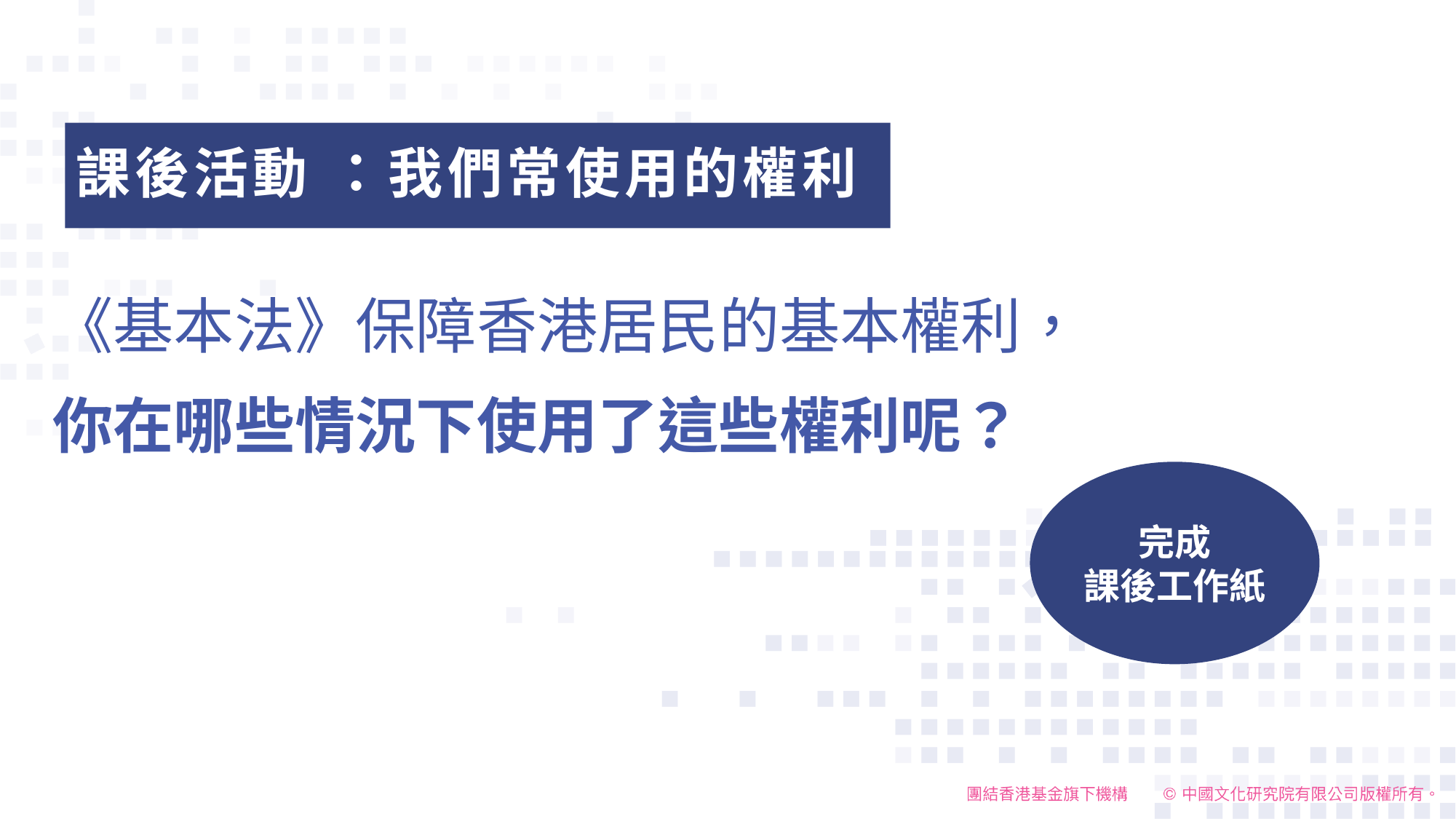

# 課後活動 ：我們常使用的權利
《基本法》保障香港居民的基本權利，
你在哪些情況下使用了這些權利呢？
完成
課後工作紙